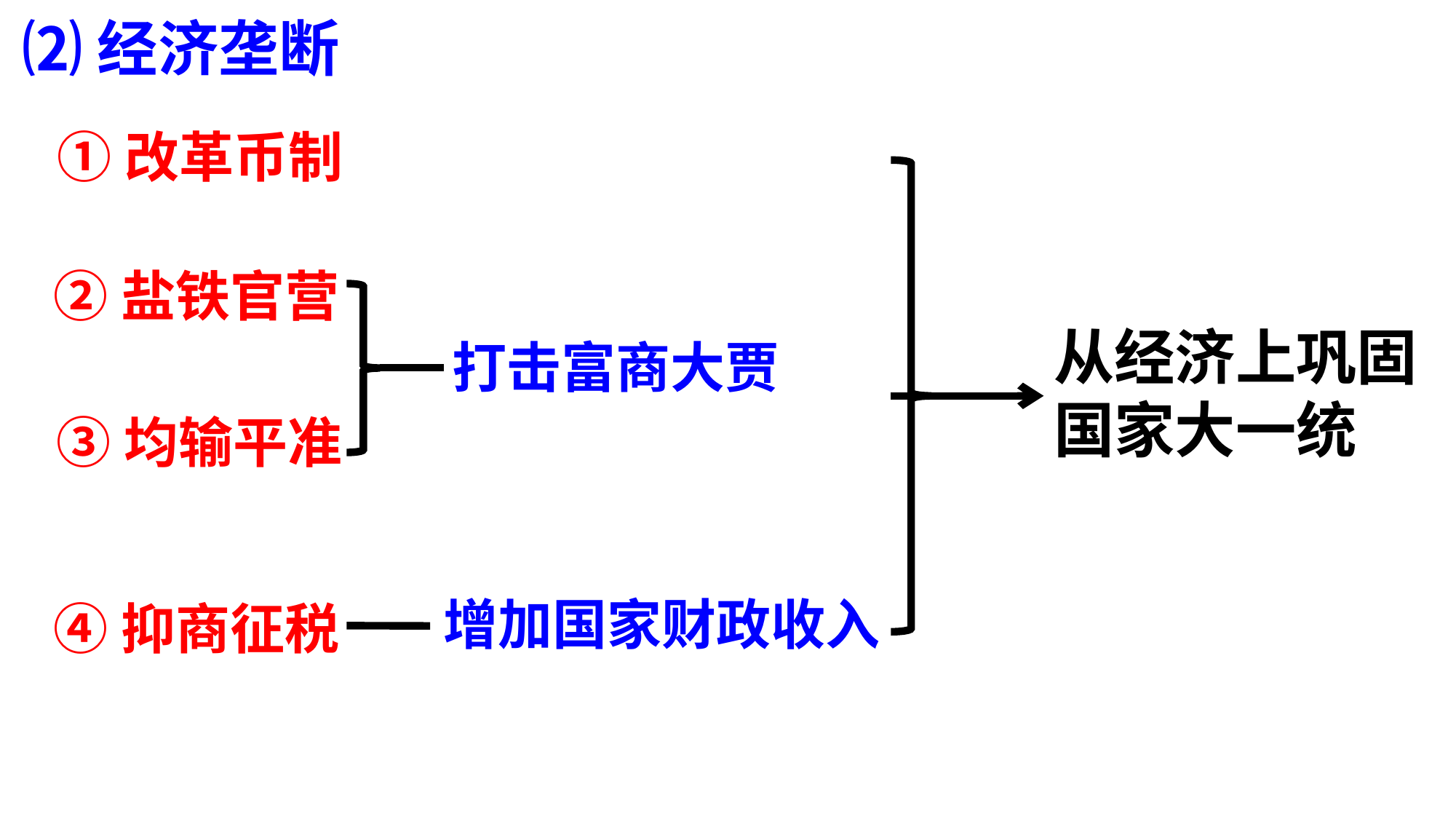

⑵经济垄断
①改革币制

②盐铁官营

从经济上巩固国家大一统
打击富商大贾
③均输平准
增加国家财政收入
④抑商征税